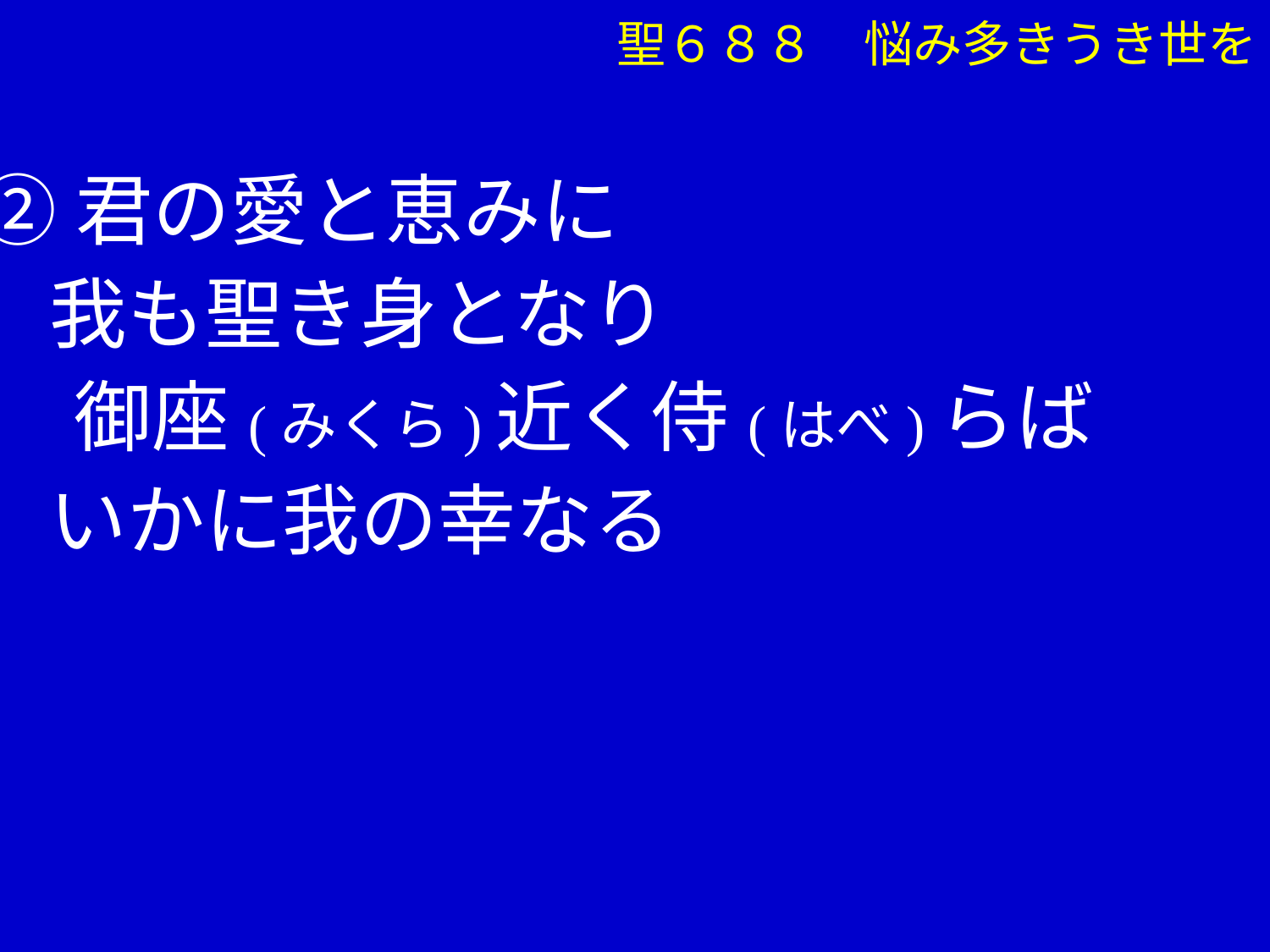

聖６８８　悩み多きうき世を
②君の愛と恵みに
   我も聖き身となり
　 御座(みくら)近く侍(はべ)らば
   いかに我の幸なる